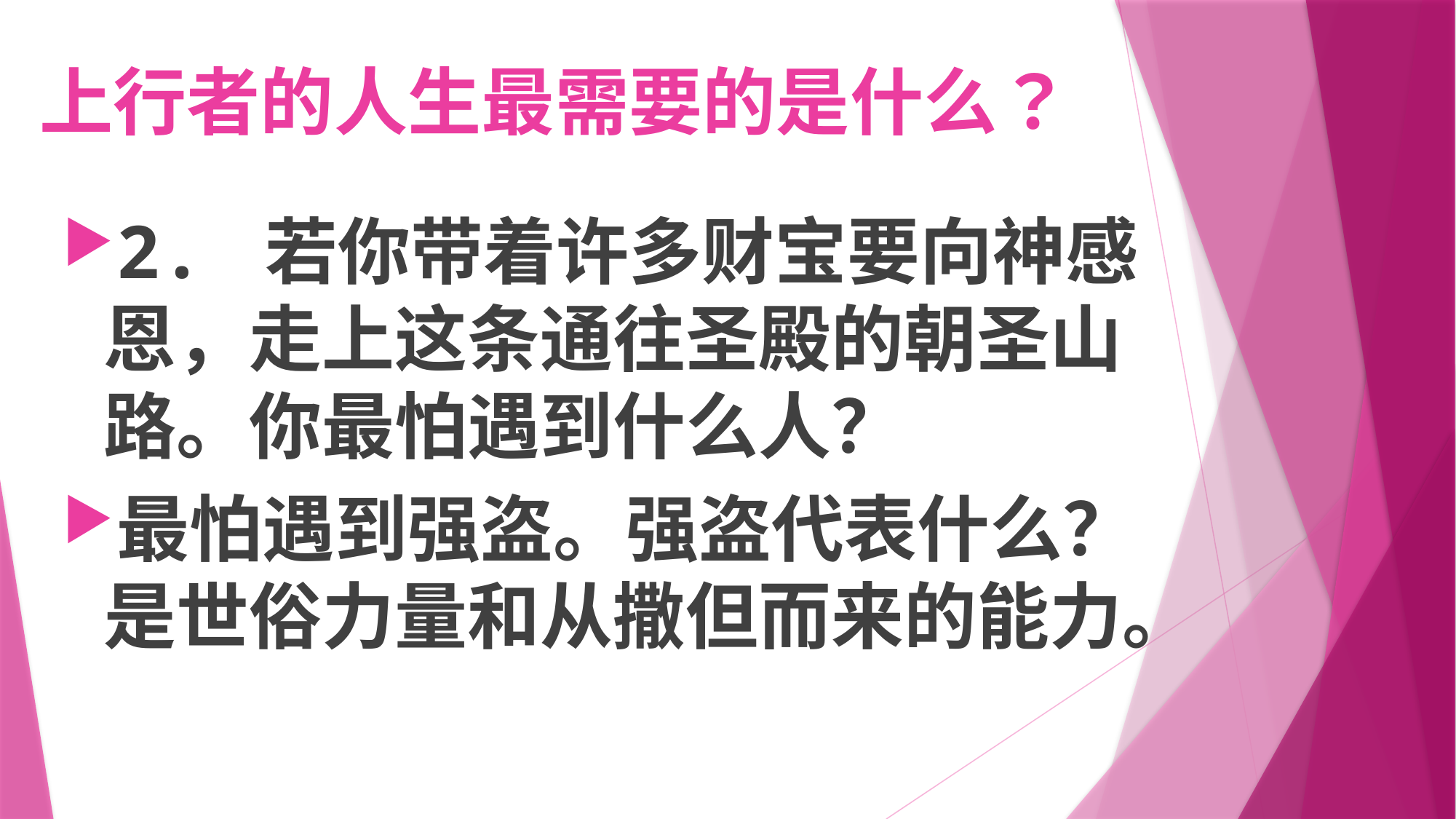

# 上行者的人生最需要的是什么？
2. 若你带着许多财宝要向神感恩，走上这条通往圣殿的朝圣山路。你最怕遇到什么人？
最怕遇到强盗。强盗代表什么？是世俗力量和从撒但而来的能力。